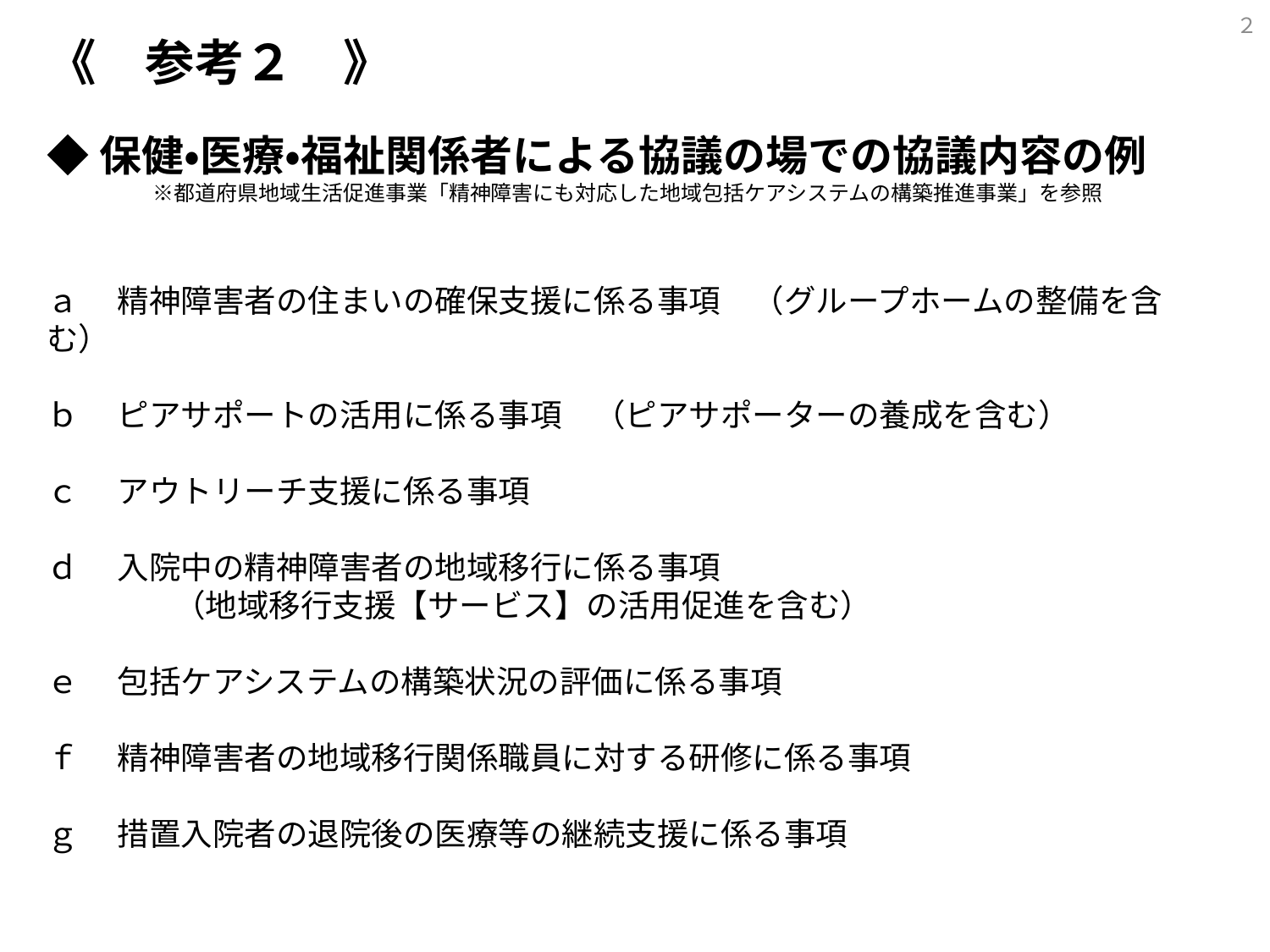

２
《　参考２　》

◆保健・医療・福祉関係者による協議の場での協議内容の例
　　　　　※都道府県地域生活促進事業「精神障害にも対応した地域包括ケアシステムの構築推進事業」を参照

ａ 　精神障害者の住まいの確保支援に係る事項　（グループホームの整備を含む）

ｂ 　ピアサポートの活用に係る事項　（ピアサポーターの養成を含む）

ｃ 　アウトリーチ支援に係る事項

ｄ 　入院中の精神障害者の地域移行に係る事項
　　　　（地域移行支援【サービス】の活用促進を含む）

ｅ 　包括ケアシステムの構築状況の評価に係る事項

ｆ　 精神障害者の地域移行関係職員に対する研修に係る事項

ｇ 　措置入院者の退院後の医療等の継続支援に係る事項